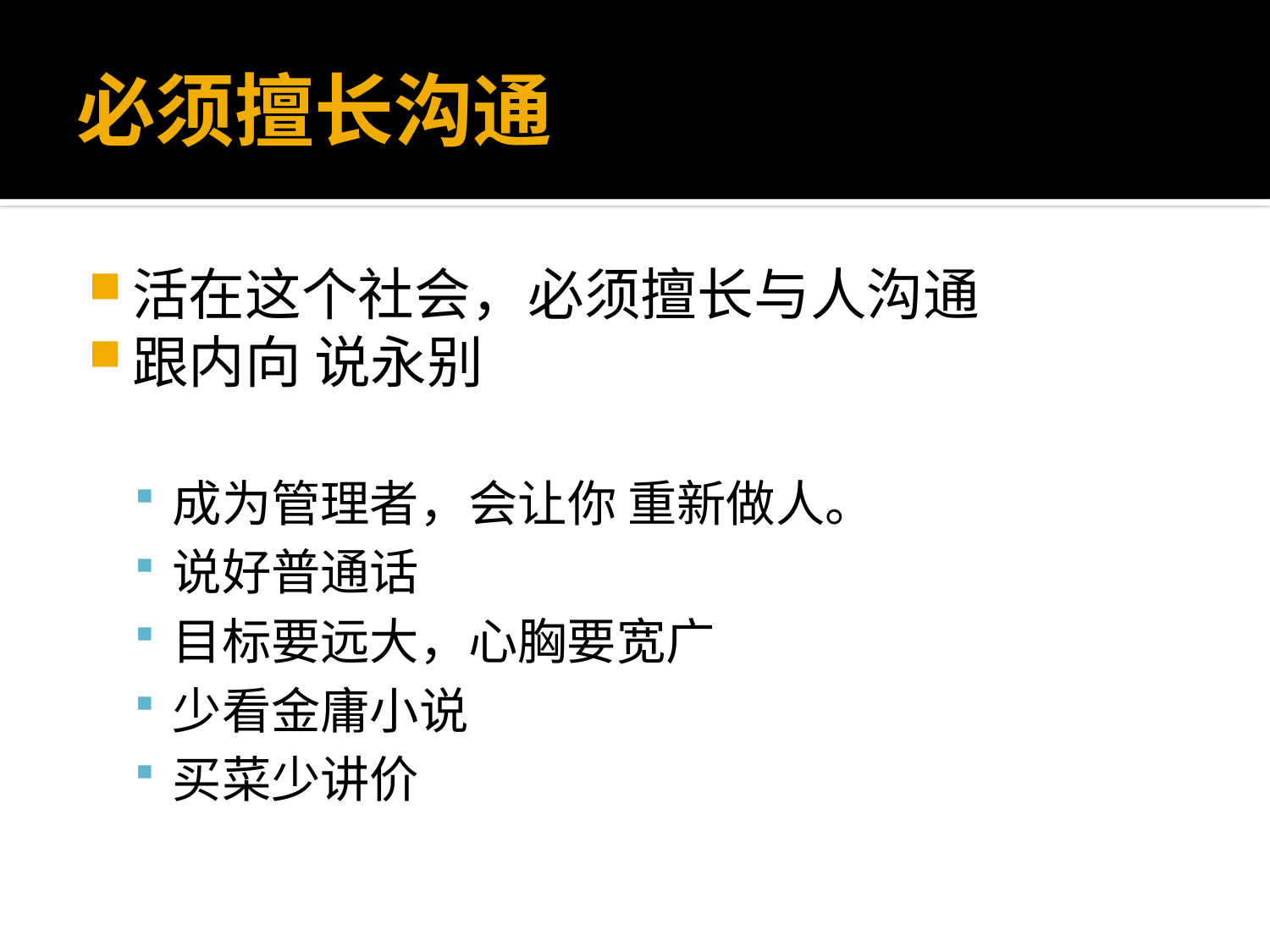

# 必须擅长沟通
活在这个社会，必须擅长与人沟通
跟内向 说永别

成为管理者，会让你 重新做人。
说好普通话
目标要远大，心胸要宽广
少看金庸小说
买菜少讲价